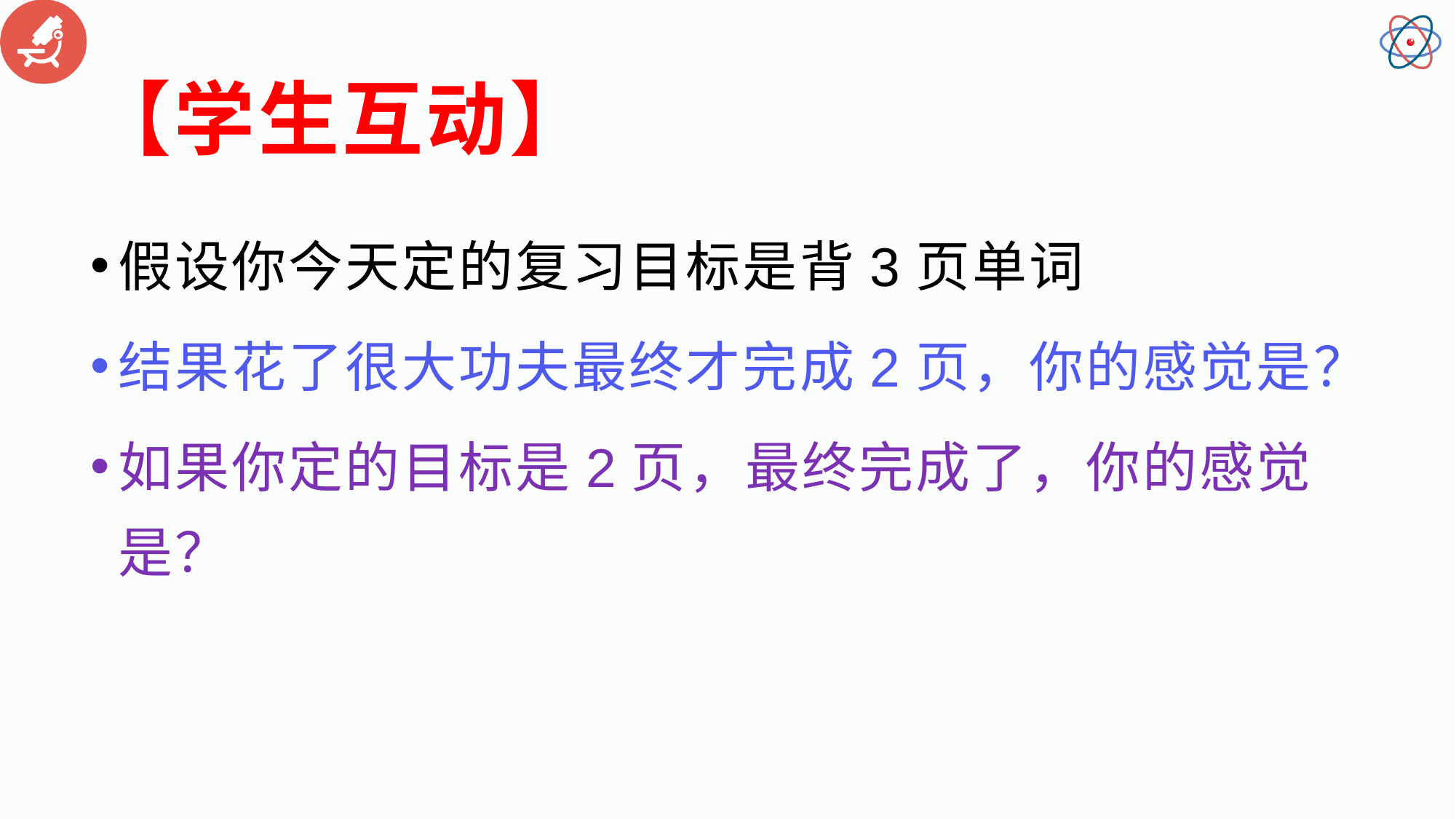

# 【学生互动】
假设你今天定的复习目标是背3页单词
结果花了很大功夫最终才完成2页，你的感觉是？
如果你定的目标是2页，最终完成了，你的感觉是？